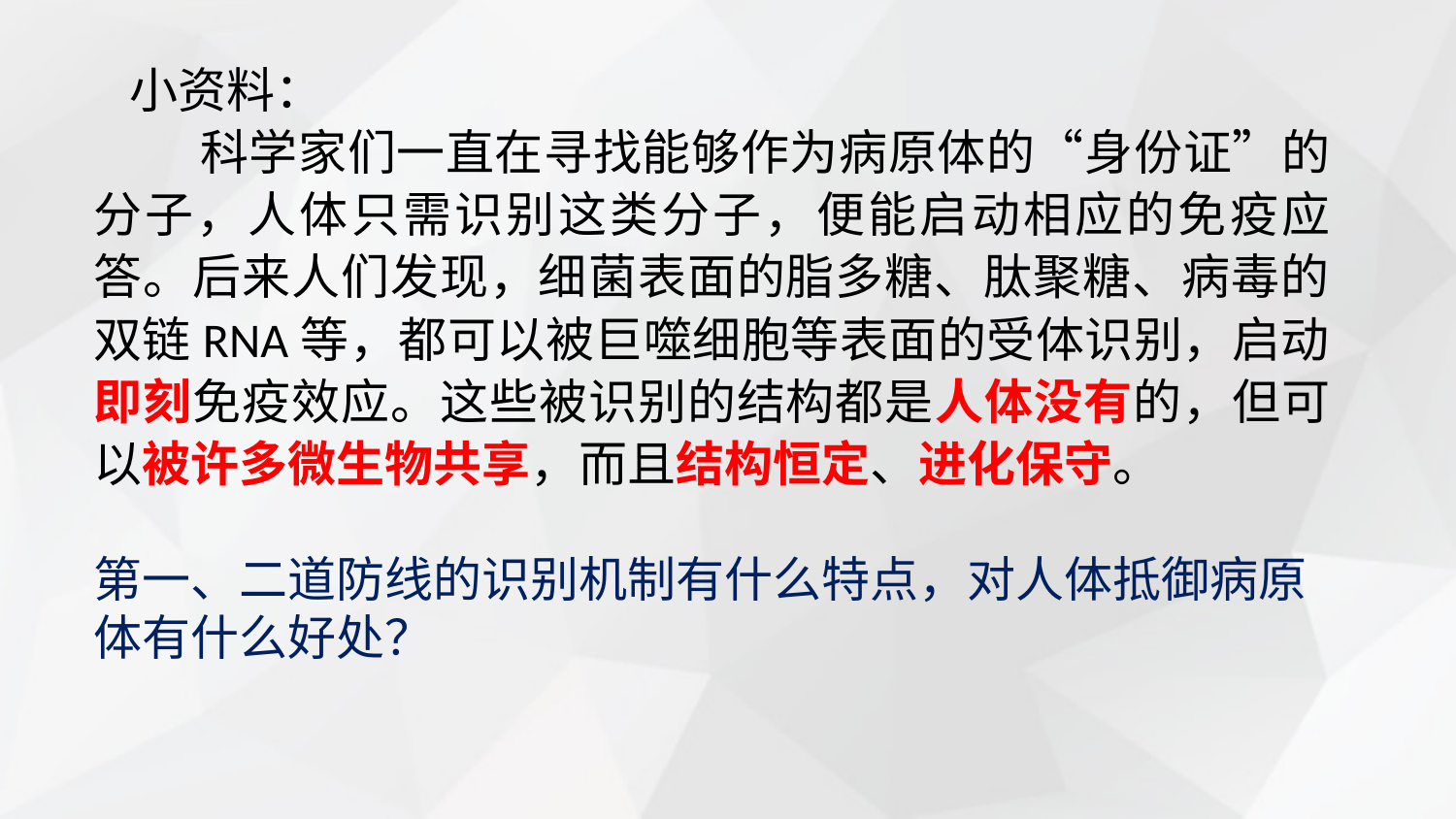

小资料：
     科学家们一直在寻找能够作为病原体的“身份证”的分子，人体只需识别这类分子，便能启动相应的免疫应答。后来人们发现，细菌表面的脂多糖、肽聚糖、病毒的双链RNA等，都可以被巨噬细胞等表面的受体识别，启动即刻免疫效应。这些被识别的结构都是人体没有的，但可以被许多微生物共享，而且结构恒定、进化保守。
第一、二道防线的识别机制有什么特点，对人体抵御病原体有什么好处？